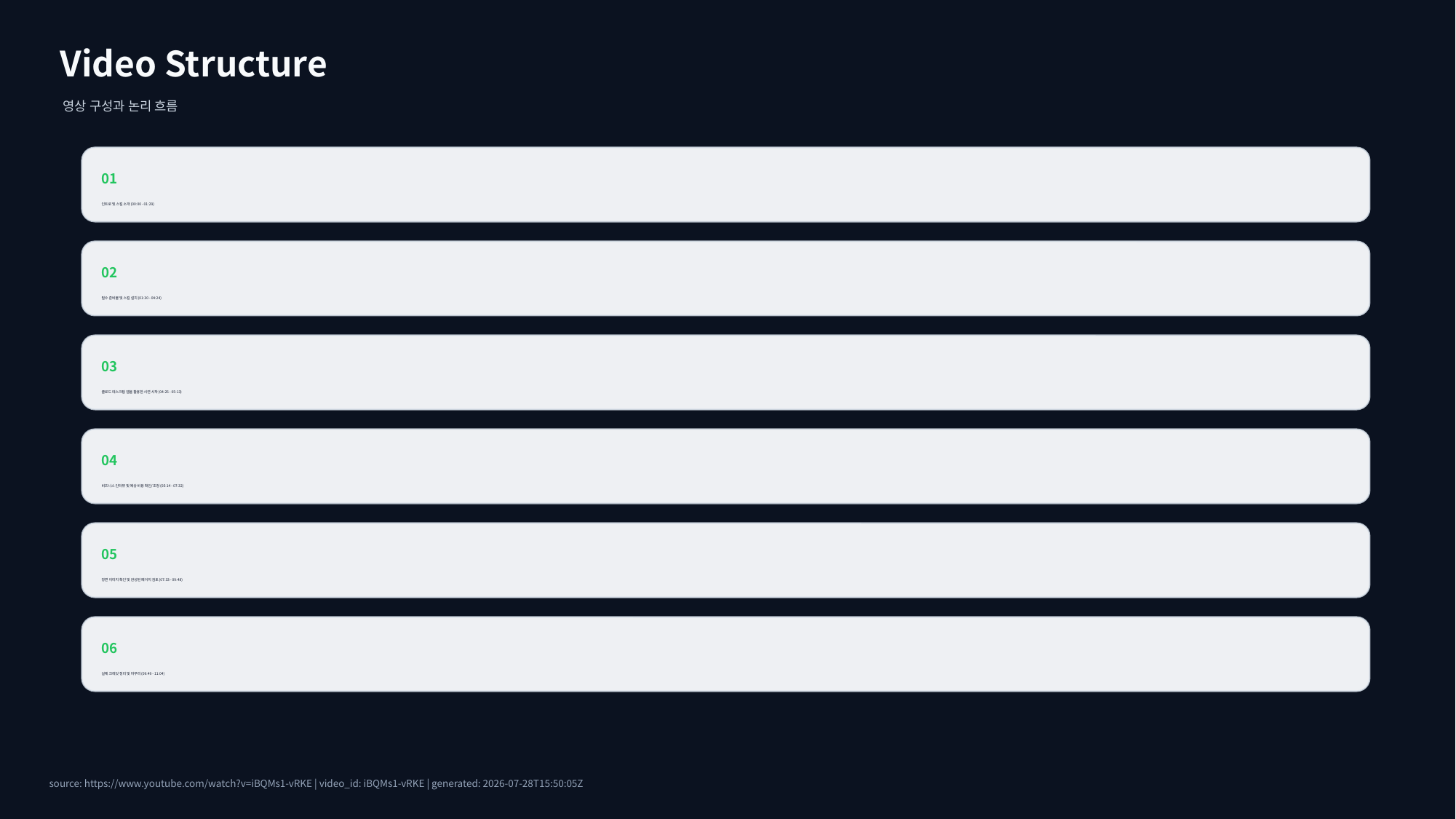

Video Structure
영상 구성과 논리 흐름

01
인트로 및 스킬 소개 (00:00 - 01:29)

02
필수 준비물 및 스킬 설치 (01:30 - 04:24)

03
클로드 데스크탑 앱을 활용한 시연 시작 (04:25 - 05:13)

04
비즈니스 인터뷰 및 예상 비용 확인/조정 (05:14 - 07:32)

05
장면 이미지 확인 및 완성된 페이지 검토 (07:33 - 09:48)

06
실제 크레딧 정리 및 마무리 (09:49 - 11:04)
source: https://www.youtube.com/watch?v=iBQMs1-vRKE | video_id: iBQMs1-vRKE | generated: 2026-07-28T15:50:05Z